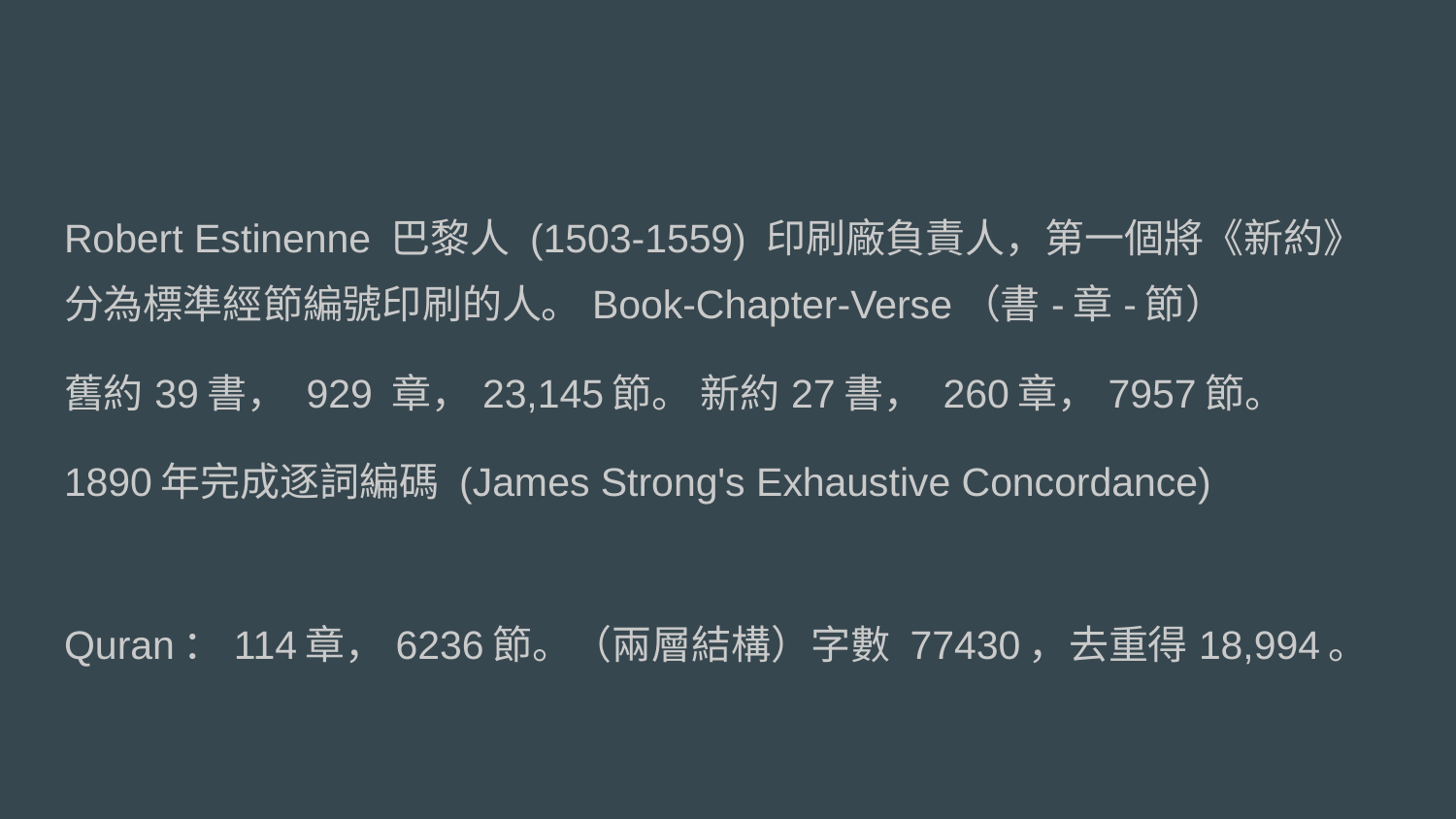

#
Robert Estinenne 巴黎人 (1503-1559) 印刷廠負責人，第一個將《新約》分為標準經節編號印刷的人。Book-Chapter-Verse（書-章-節）
舊約39書， 929 章，23,145節。 新約27書， 260章，7957節。
1890年完成逐詞編碼 (James Strong's Exhaustive Concordance)

Quran：114章，6236節。（兩層結構）字數 77430，去重得18,994。